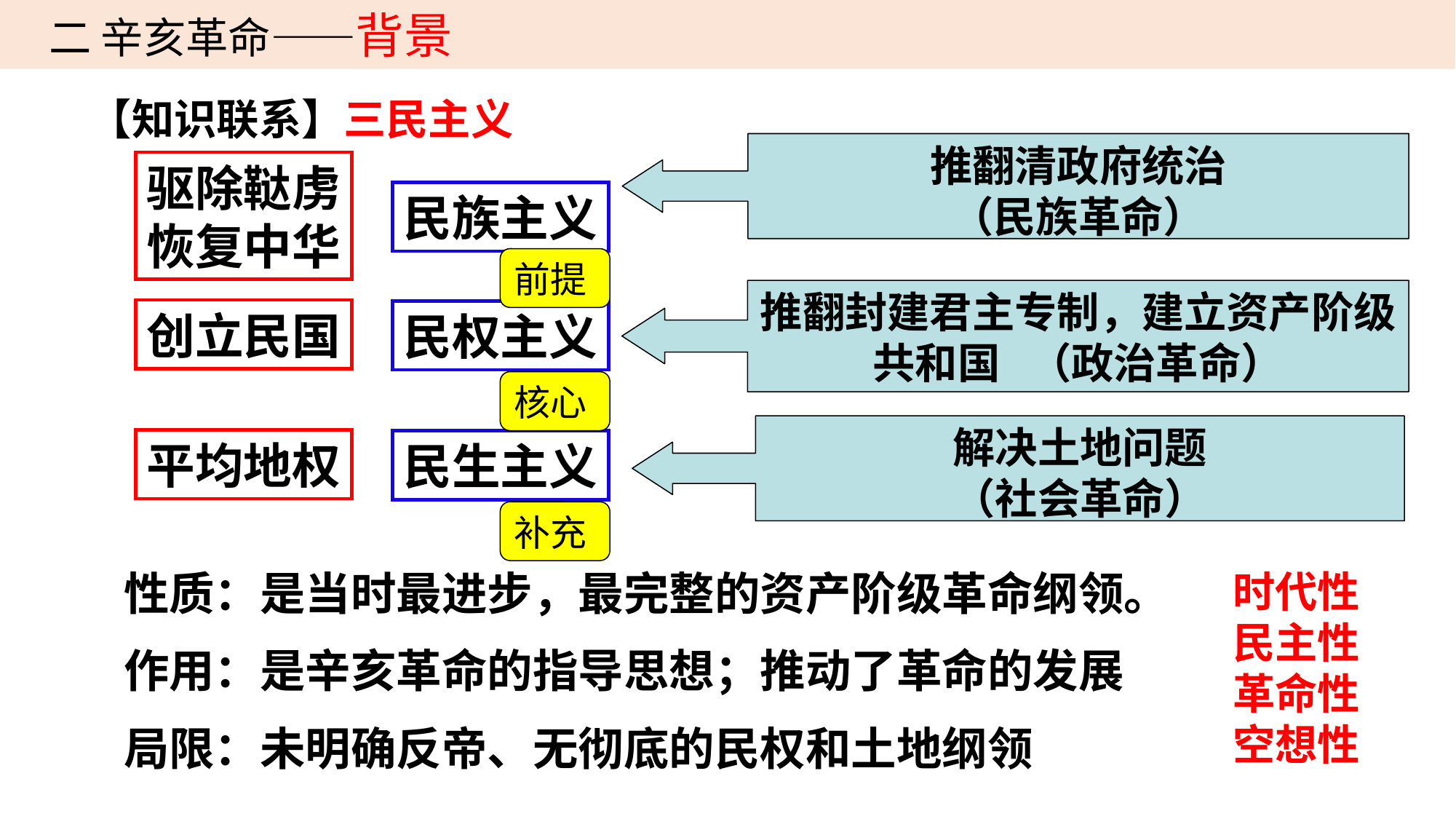

二 辛亥革命——背景
【知识联系】三民主义
推翻清政府统治
（民族革命）
驱除鞑虏
恢复中华
民族主义
前提
推翻封建君主专制，建立资产阶级共和国   （政治革命）
创立民国
民权主义
核心
解决土地问题
（社会革命）
平均地权
民生主义
补充
性质：是当时最进步，最完整的资产阶级革命纲领。
作用：是辛亥革命的指导思想；推动了革命的发展
局限：未明确反帝、无彻底的民权和土地纲领
时代性
民主性
革命性
空想性